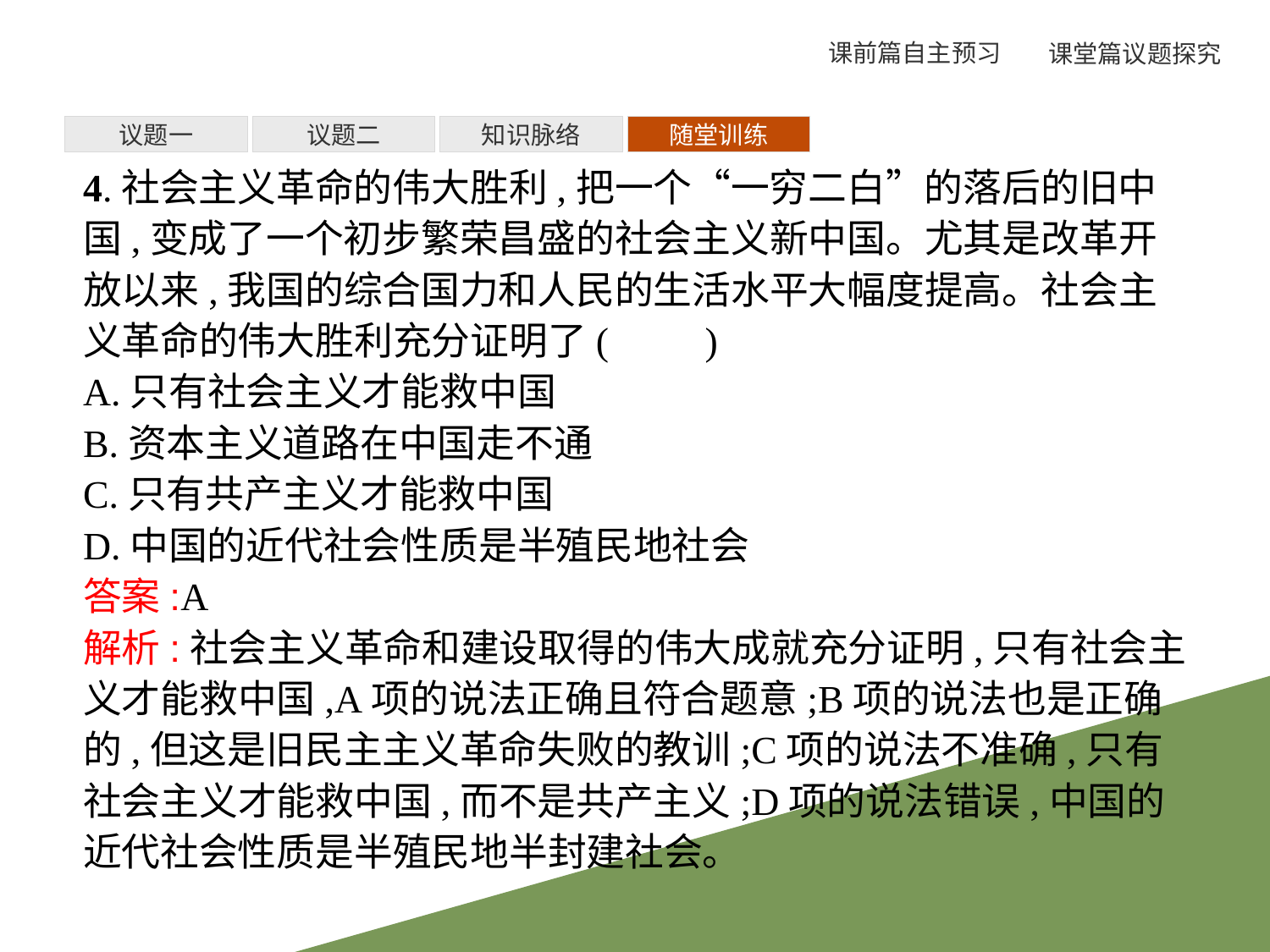

议题一
议题二
知识脉络
随堂训练
4.社会主义革命的伟大胜利,把一个“一穷二白”的落后的旧中国,变成了一个初步繁荣昌盛的社会主义新中国。尤其是改革开放以来,我国的综合国力和人民的生活水平大幅度提高。社会主义革命的伟大胜利充分证明了(　　)
A.只有社会主义才能救中国
B.资本主义道路在中国走不通
C.只有共产主义才能救中国
D.中国的近代社会性质是半殖民地社会
答案:A
解析:社会主义革命和建设取得的伟大成就充分证明,只有社会主义才能救中国,A项的说法正确且符合题意;B项的说法也是正确的,但这是旧民主主义革命失败的教训;C项的说法不准确,只有社会主义才能救中国,而不是共产主义;D项的说法错误,中国的近代社会性质是半殖民地半封建社会。